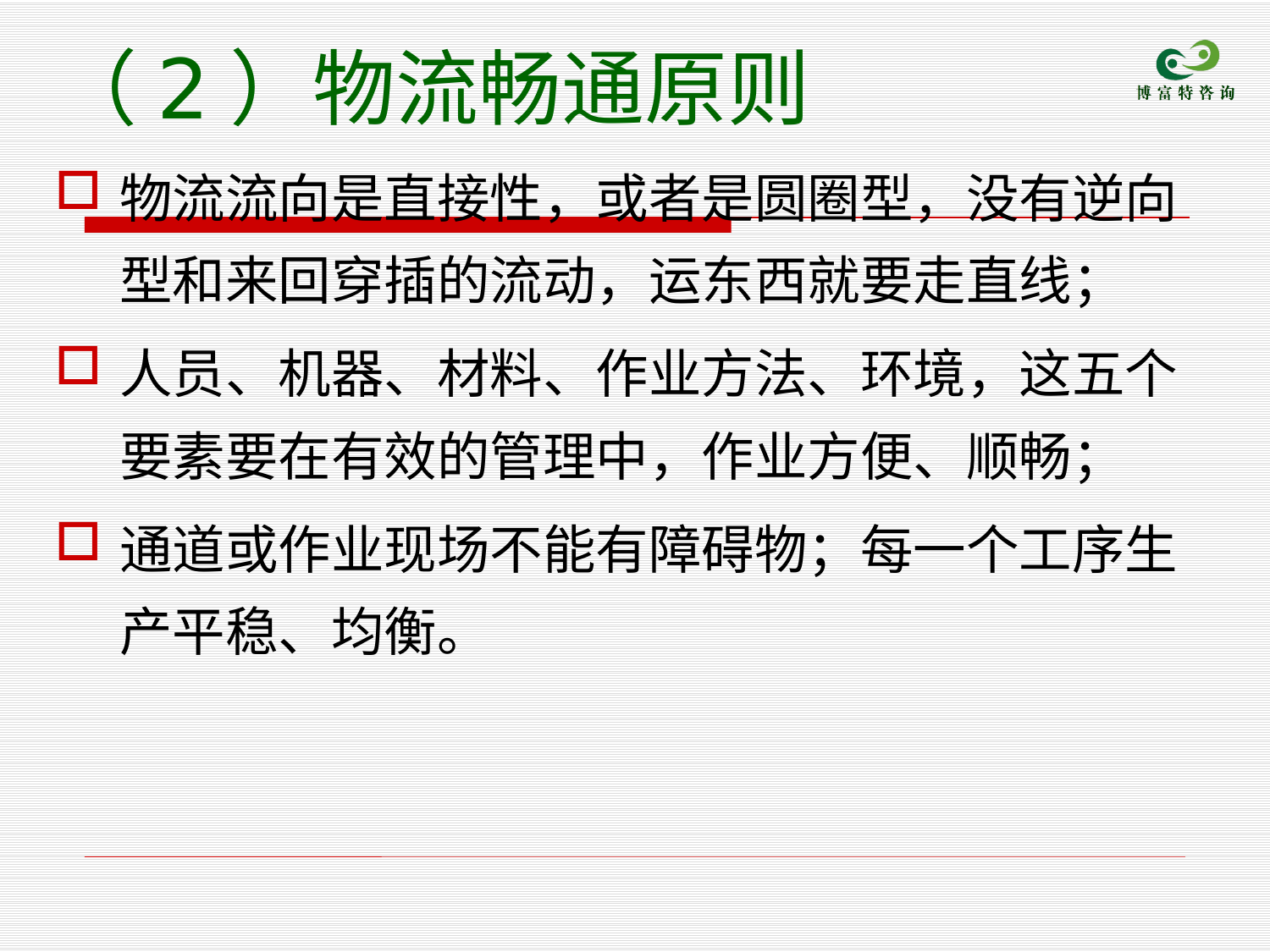

（2）物流畅通原则
物流流向是直接性，或者是圆圈型，没有逆向型和来回穿插的流动，运东西就要走直线；
人员、机器、材料、作业方法、环境，这五个要素要在有效的管理中，作业方便、顺畅；
通道或作业现场不能有障碍物；每一个工序生产平稳、均衡。
691